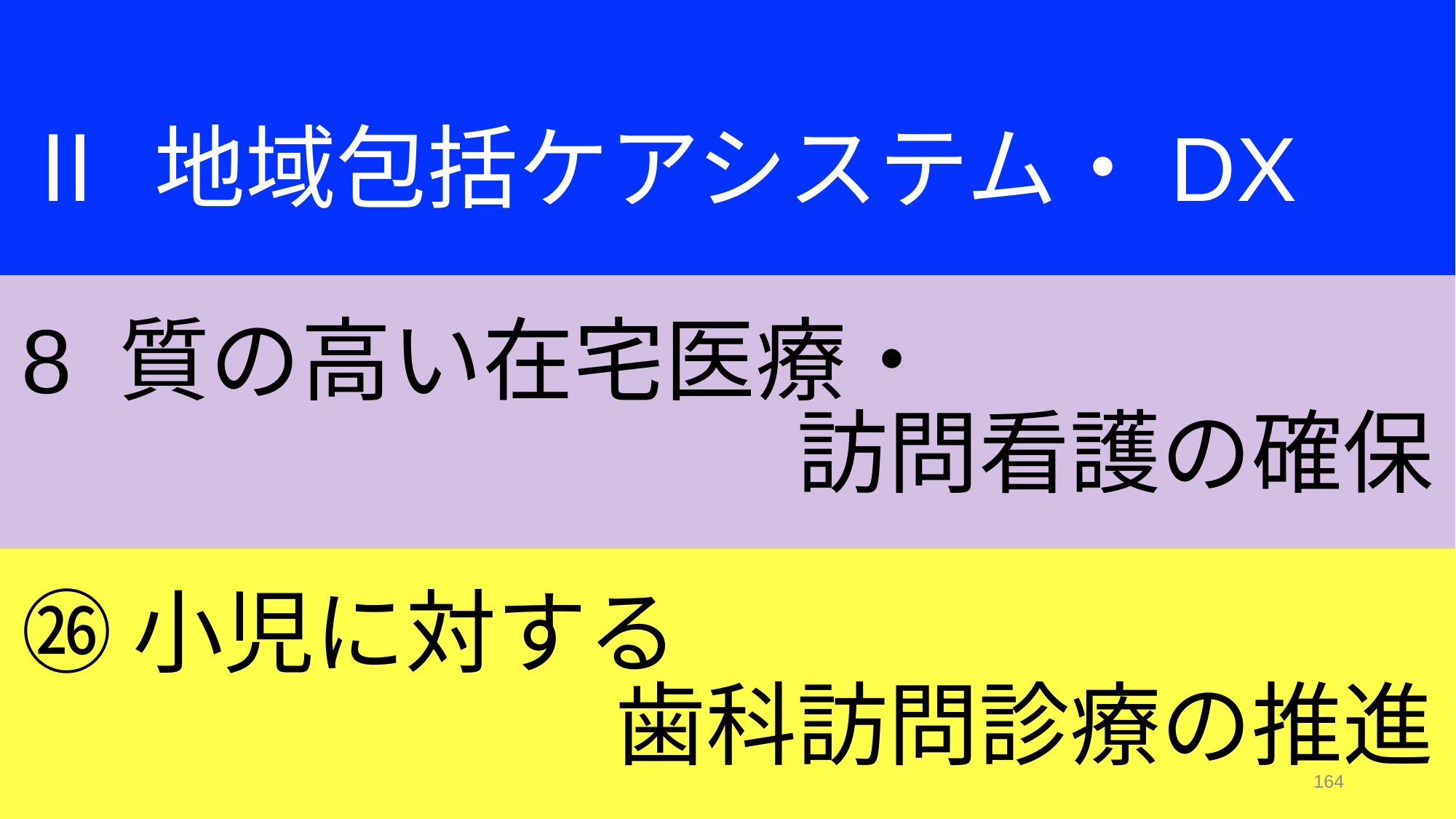

Ⅱ 地域包括ケアシステム・DX
8 質の高い在宅医療・
訪問看護の確保
㉖ 小児に対する
歯科訪問診療の推進
164